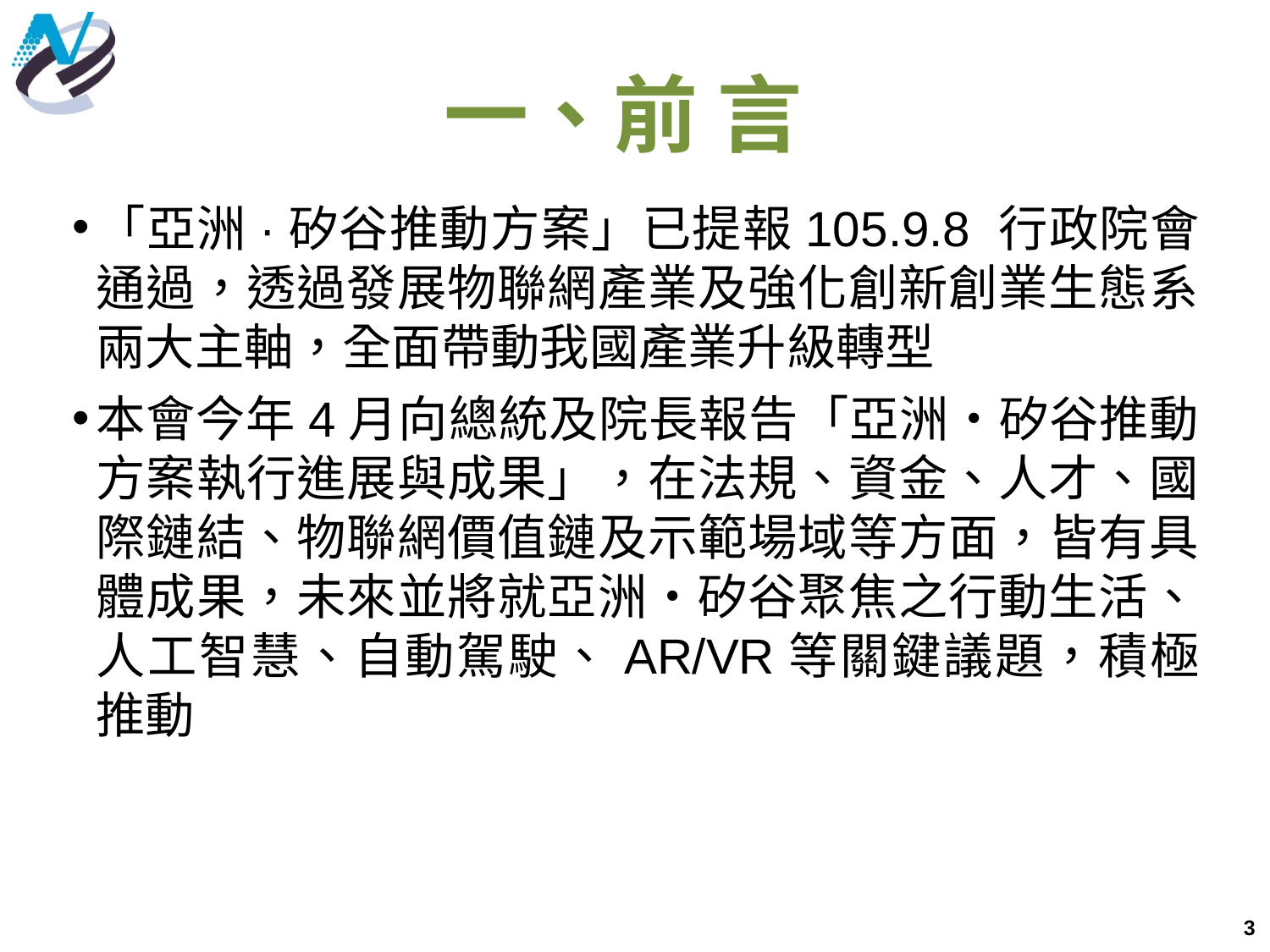

一、前 言
「亞洲·矽谷推動方案」已提報105.9.8 行政院會通過，透過發展物聯網產業及強化創新創業生態系兩大主軸，全面帶動我國產業升級轉型
本會今年4月向總統及院長報告「亞洲‧矽谷推動方案執行進展與成果」，在法規、資金、人才、國際鏈結、物聯網價值鏈及示範場域等方面，皆有具體成果，未來並將就亞洲‧矽谷聚焦之行動生活、人工智慧、自動駕駛、AR/VR等關鍵議題，積極推動
3